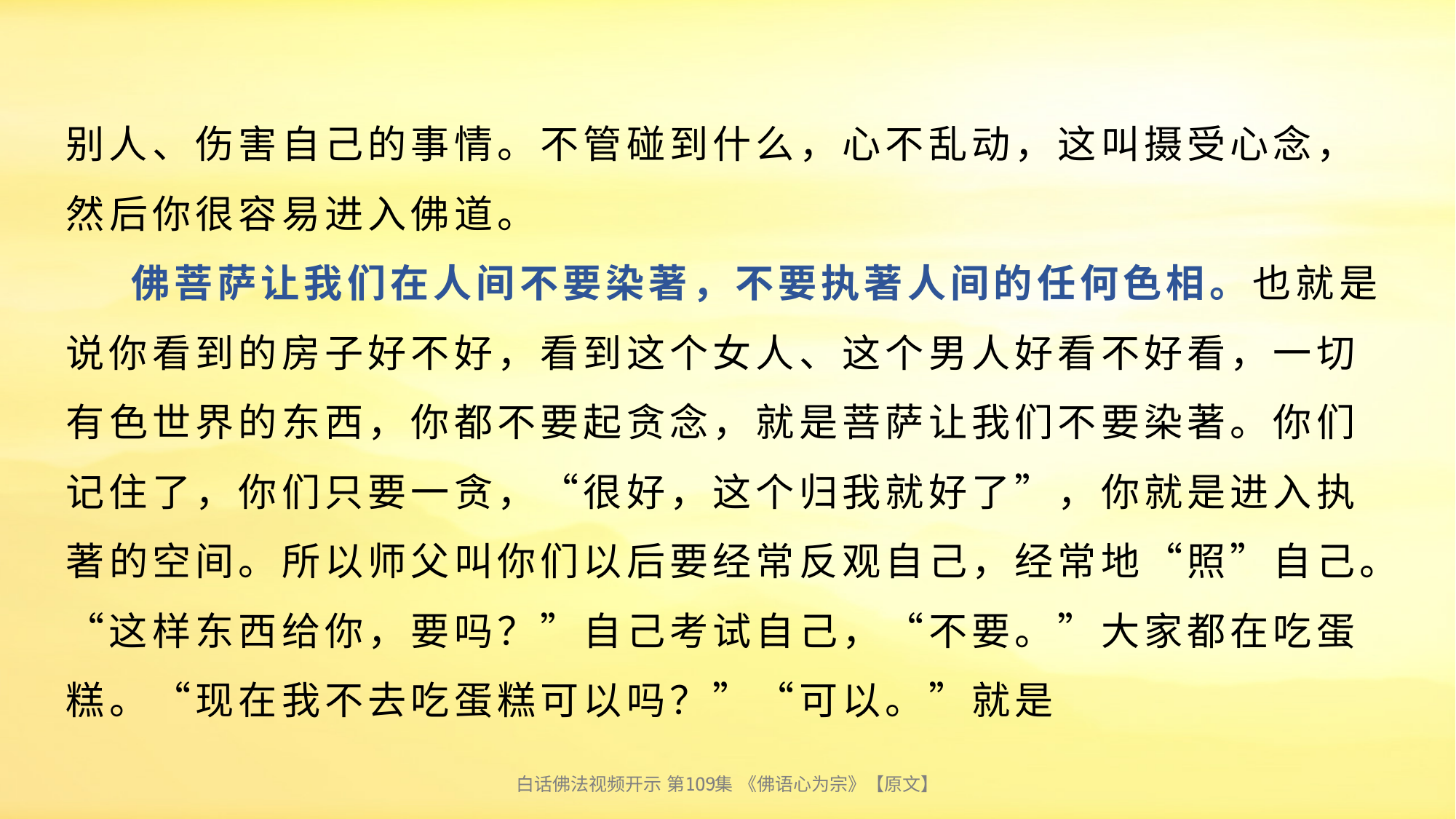

# 别人、伤害自己的事情。不管碰到什么，心不乱动，这叫摄受心念，然后你很容易进入佛道。 佛菩萨让我们在人间不要染著，不要执著人间的任何色相。也就是说你看到的房子好不好，看到这个女人、这个男人好看不好看，一切有色世界的东西，你都不要起贪念，就是菩萨让我们不要染著。你们记住了，你们只要一贪，“很好，这个归我就好了”，你就是进入执著的空间。所以师父叫你们以后要经常反观自己，经常地“照”自己。“这样东西给你，要吗？”自己考试自己，“不要。”大家都在吃蛋糕。“现在我不去吃蛋糕可以吗？”“可以。”就是
白话佛法视频开示 第109集 《佛语心为宗》【原文】